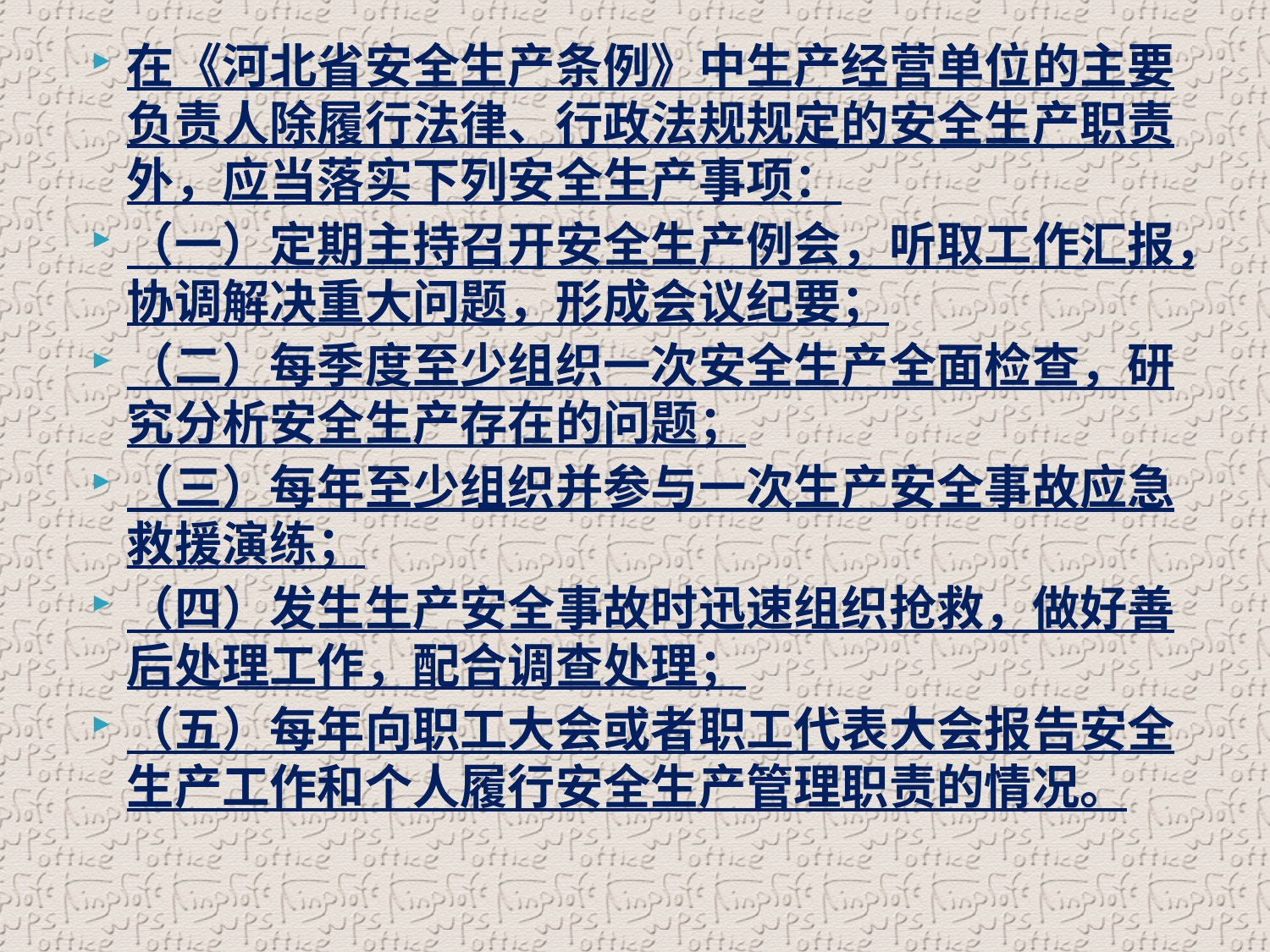

在《河北省安全生产条例》中生产经营单位的主要负责人除履行法律、行政法规规定的安全生产职责外，应当落实下列安全生产事项：
（一）定期主持召开安全生产例会，听取工作汇报，协调解决重大问题，形成会议纪要；
（二）每季度至少组织一次安全生产全面检查，研究分析安全生产存在的问题；
（三）每年至少组织并参与一次生产安全事故应急救援演练；
（四）发生生产安全事故时迅速组织抢救，做好善后处理工作，配合调查处理；
（五）每年向职工大会或者职工代表大会报告安全生产工作和个人履行安全生产管理职责的情况。